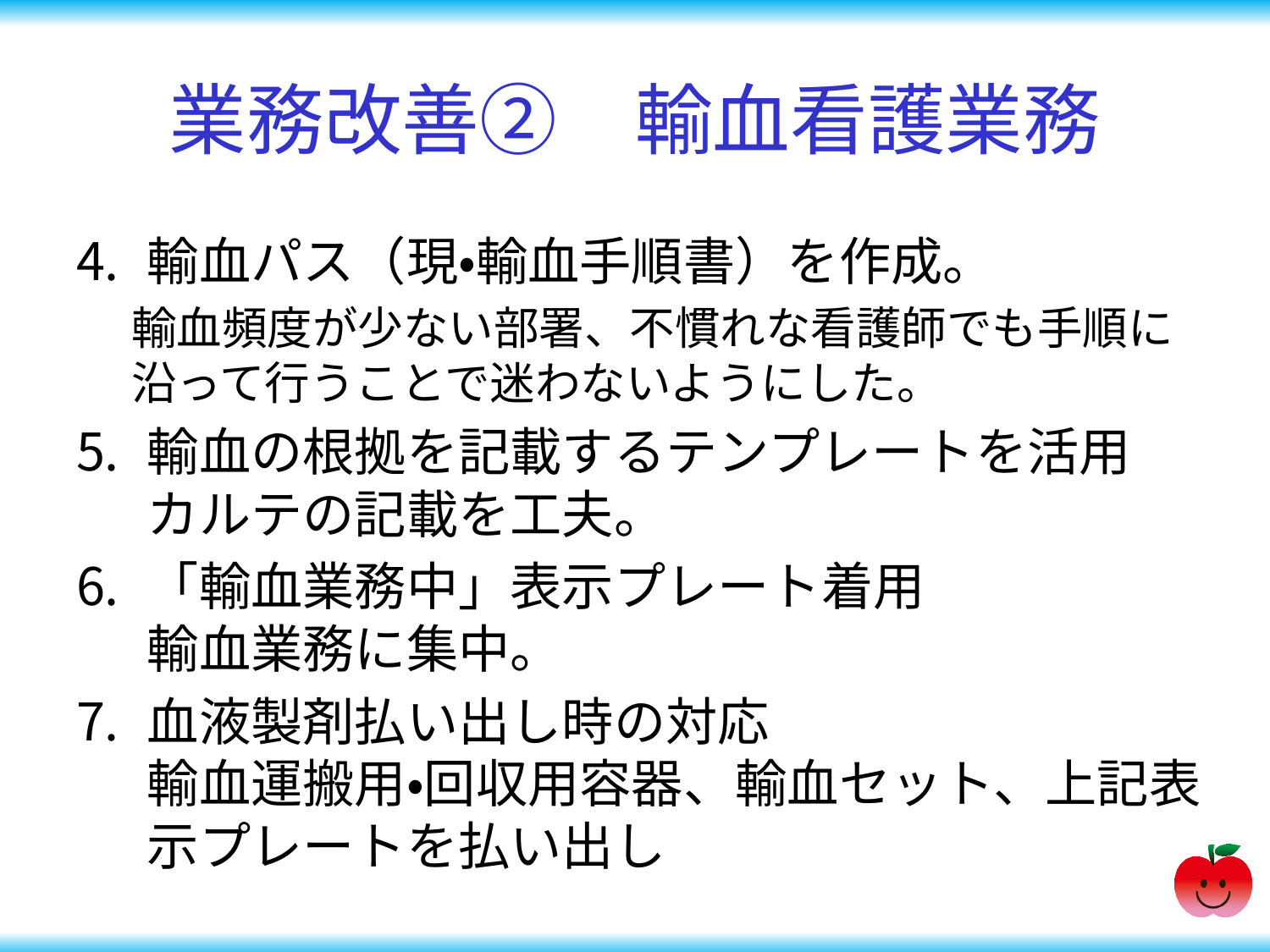

# 業務改善②　輸血看護業務
輸血パス（現・輸血手順書）を作成。
輸血頻度が少ない部署、不慣れな看護師でも手順に沿って行うことで迷わないようにした。
輸血の根拠を記載するテンプレートを活用
カルテの記載を工夫。
「輸血業務中」表示プレート着用
輸血業務に集中。
血液製剤払い出し時の対応
輸血運搬用・回収用容器、輸血セット、上記表示プレートを払い出し